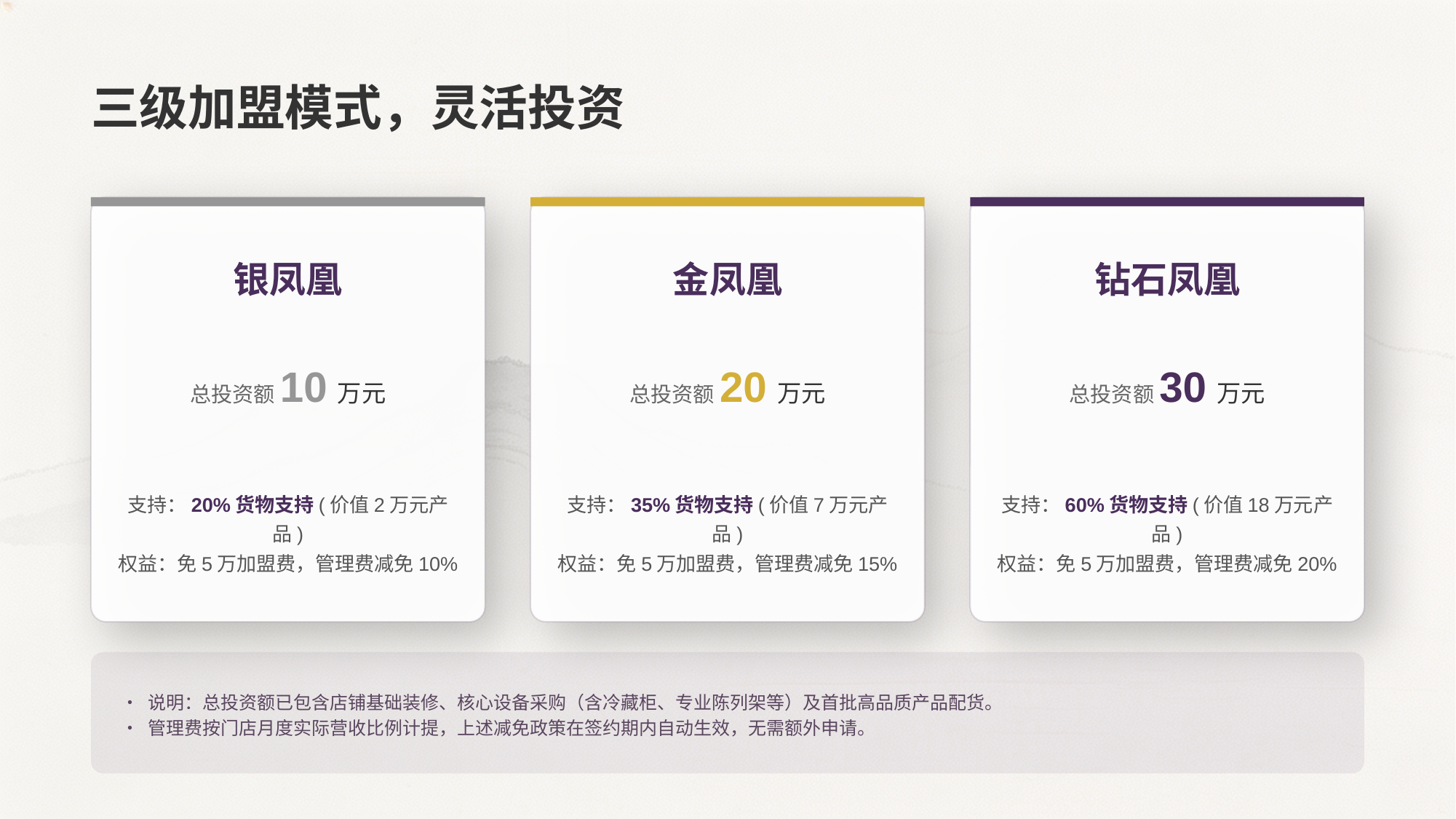

三级加盟模式，灵活投资

银凤凰
金凤凰
钻石凤凰
总投资额10万元
总投资额20万元
总投资额30万元
支持：20%货物支持(价值2万元产品)
权益：免5万加盟费，管理费减免10%
支持：35%货物支持(价值7万元产品)
权益：免5万加盟费，管理费减免15%
支持：60%货物支持(价值18万元产品)
权益：免5万加盟费，管理费减免20%

• 说明：总投资额已包含店铺基础装修、核心设备采购（含冷藏柜、专业陈列架等）及首批高品质产品配货。
• 管理费按门店月度实际营收比例计提，上述减免政策在签约期内自动生效，无需额外申请。